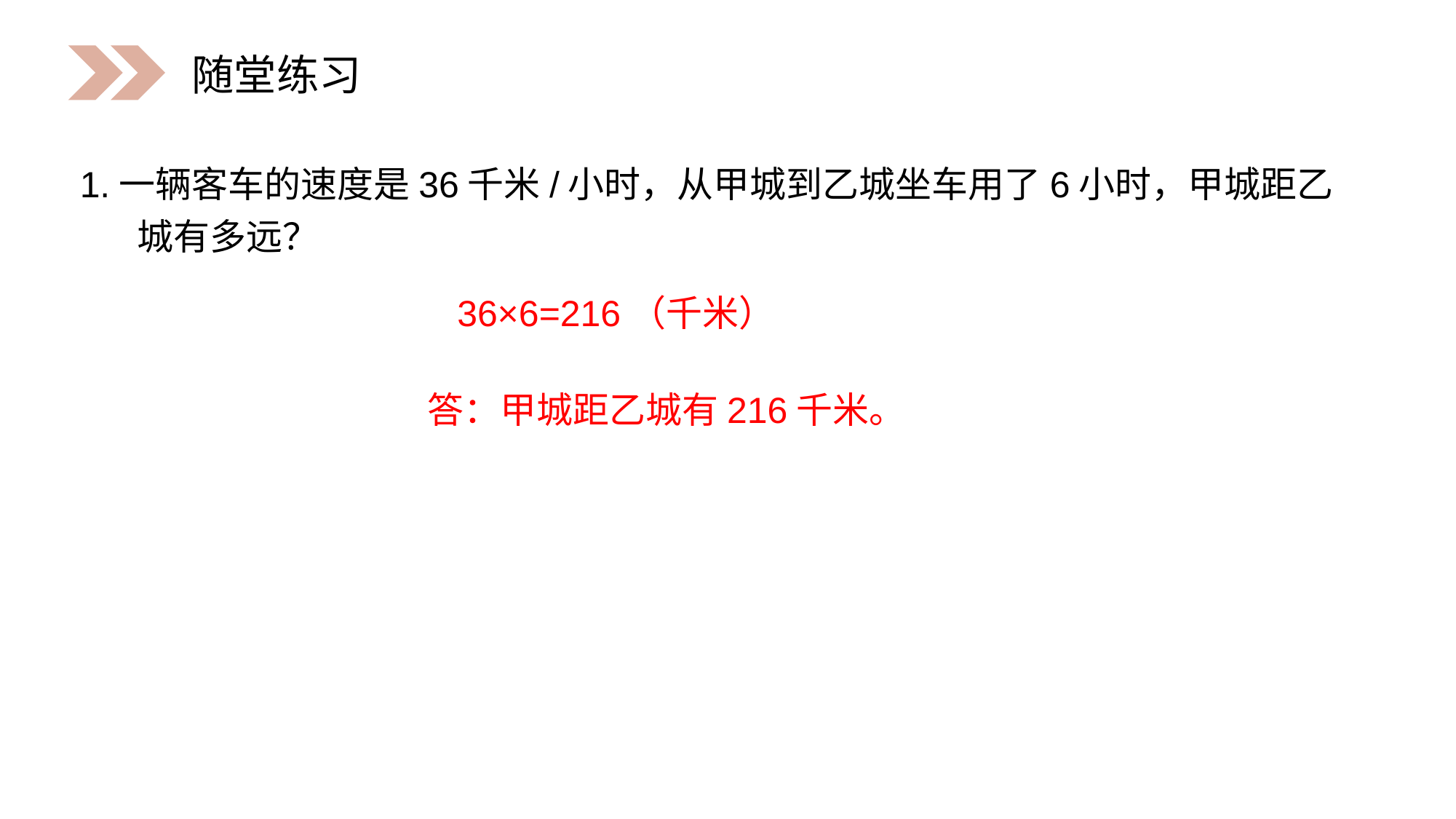

随堂练习
1.一辆客车的速度是36千米/小时，从甲城到乙城坐车用了6小时，甲城距乙城有多远？
36×6=216（千米）
答：甲城距乙城有216千米。